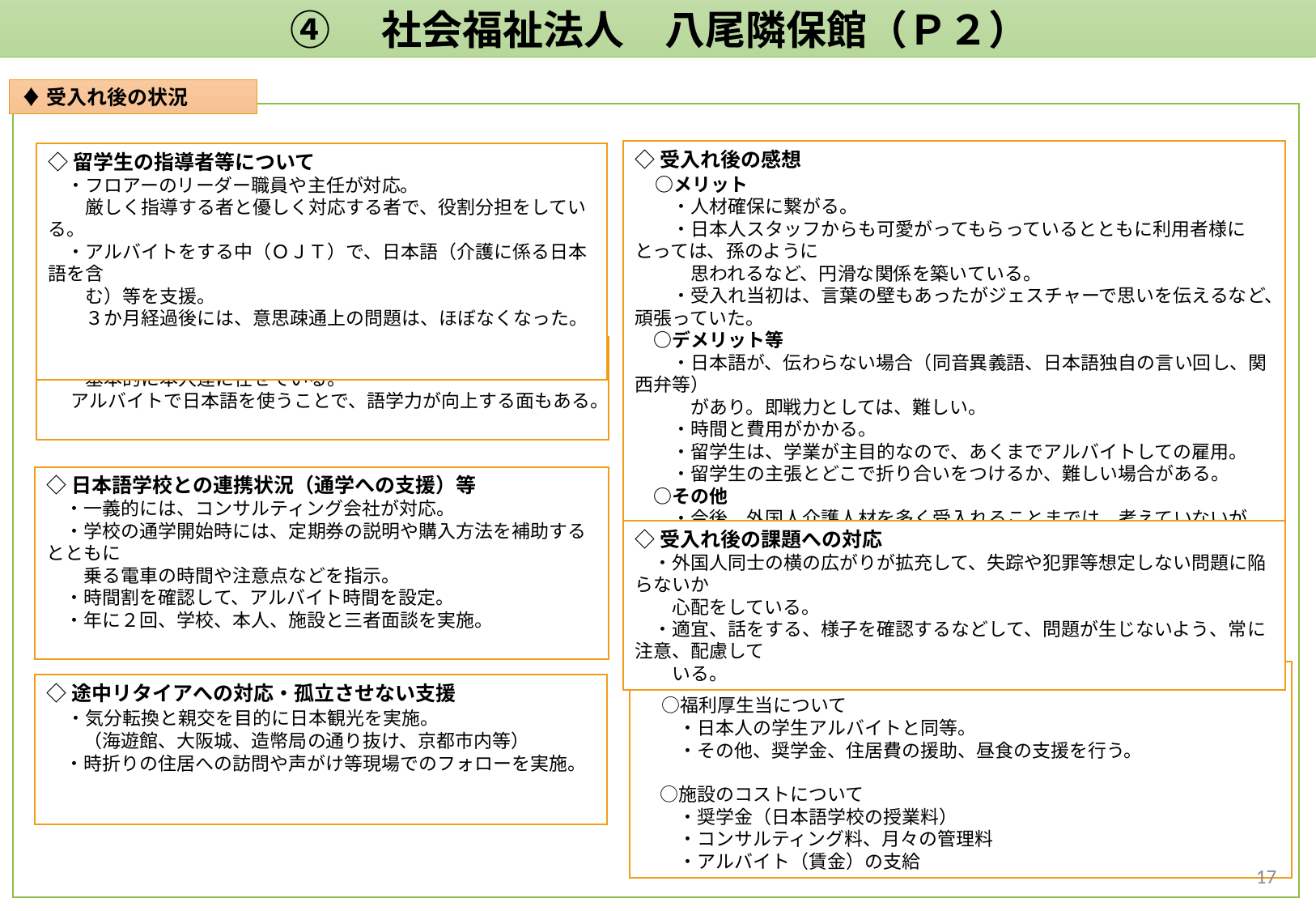

④　社会福祉法人　八尾隣保館（Ｐ２）
♦受入れ後の状況

◇受入れ後の感想
　○メリット
　　・人材確保に繋がる。
　　・日本人スタッフからも可愛がってもらっているとともに利用者様にとっては、孫のように
　　　思われるなど、円滑な関係を築いている。
　　・受入れ当初は、言葉の壁もあったがジェスチャーで思いを伝えるなど、頑張っていた。
　○デメリット等
　　・日本語が、伝わらない場合（同音異義語、日本語独自の言い回し、関西弁等）
　　　があり。即戦力としては、難しい。
　　・時間と費用がかかる。
　　・留学生は、学業が主目的なので、あくまでアルバイトしての雇用。
　　・留学生の主張とどこで折り合いをつけるか、難しい場合がある。
　○その他
　　・今後、外国人介護人材を多く受入れることまでは、考えていないが、現在の受入れ
　　人材が、のちのちリーダー的な存在になって、同じ国からの受入れが続いてくれれば良
　　いと考える。
◇留学生の指導者等について
　・フロアーのリーダー職員や主任が対応。
　　厳しく指導する者と優しく対応する者で、役割分担をしている。
　・アルバイトをする中（ＯＪＴ）で、日本語（介護に係る日本語を含
　　む）等を支援。
　　３か月経過後には、意思疎通上の問題は、ほぼなくなった。

◇勉強への支援等
　・基本的に本人達に任せている。
　 アルバイトで日本語を使うことで、語学力が向上する面もある。

◇日本語学校との連携状況（通学への支援）等
　・一義的には、コンサルティング会社が対応。
　・学校の通学開始時には、定期券の説明や購入方法を補助するとともに
　　乗る電車の時間や注意点などを指示。
　・時間割を確認して、アルバイト時間を設定。
　・年に２回、学校、本人、施設と三者面談を実施。

◇受入れ後の課題への対応
　・外国人同士の横の広がりが拡充して、失踪や犯罪等想定しない問題に陥らないか
　　心配をしている。
　・適宜、話をする、様子を確認するなどして、問題が生じないよう、常に注意、配慮して
　　いる。
◇その他
　○福利厚生当について
　　・日本人の学生アルバイトと同等。
　　・その他、奨学金、住居費の援助、昼食の支援を行う。

　○施設のコストについて
　　・奨学金（日本語学校の授業料）
　　・コンサルティング料、月々の管理料
　　・アルバイト（賃金）の支給
◇途中リタイアへの対応・孤立させない支援
　・気分転換と親交を目的に日本観光を実施。
　　（海遊館、大阪城、造幣局の通り抜け、京都市内等）
　・時折りの住居への訪問や声がけ等現場でのフォローを実施。

17